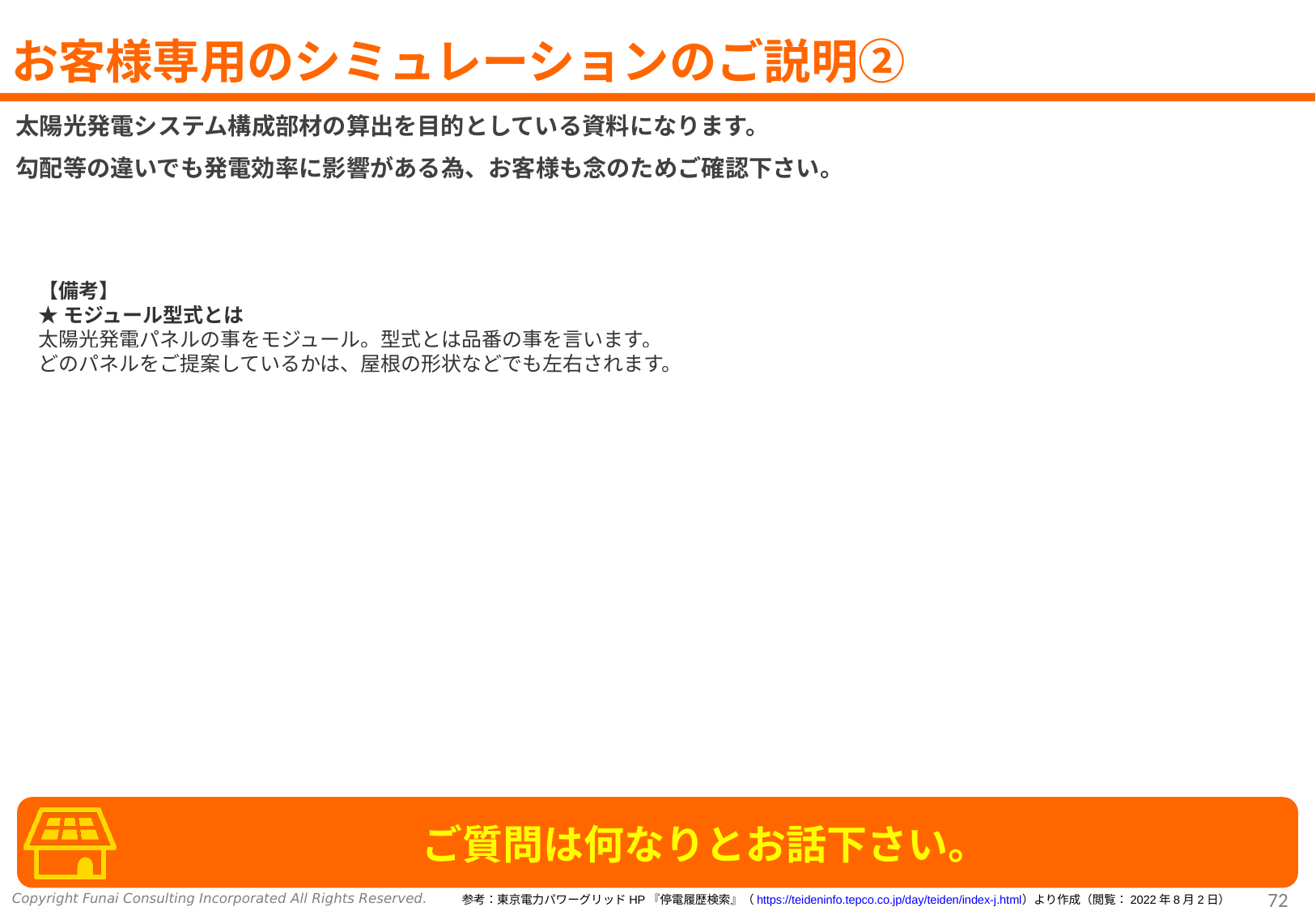

# お客様専用のシミュレーションのご説明②
太陽光発電システム構成部材の算出を目的としている資料になります。
勾配等の違いでも発電効率に影響がある為、お客様も念のためご確認下さい。
【備考】
★モジュール型式とは
太陽光発電パネルの事をモジュール。型式とは品番の事を言います。
どのパネルをご提案しているかは、屋根の形状などでも左右されます。

ご質問は何なりとお話下さい。
参考：東京電力パワーグリッドHP『停電履歴検索』（https://teideninfo.tepco.co.jp/day/teiden/index-j.html）より作成（閲覧：2022年8月2日）